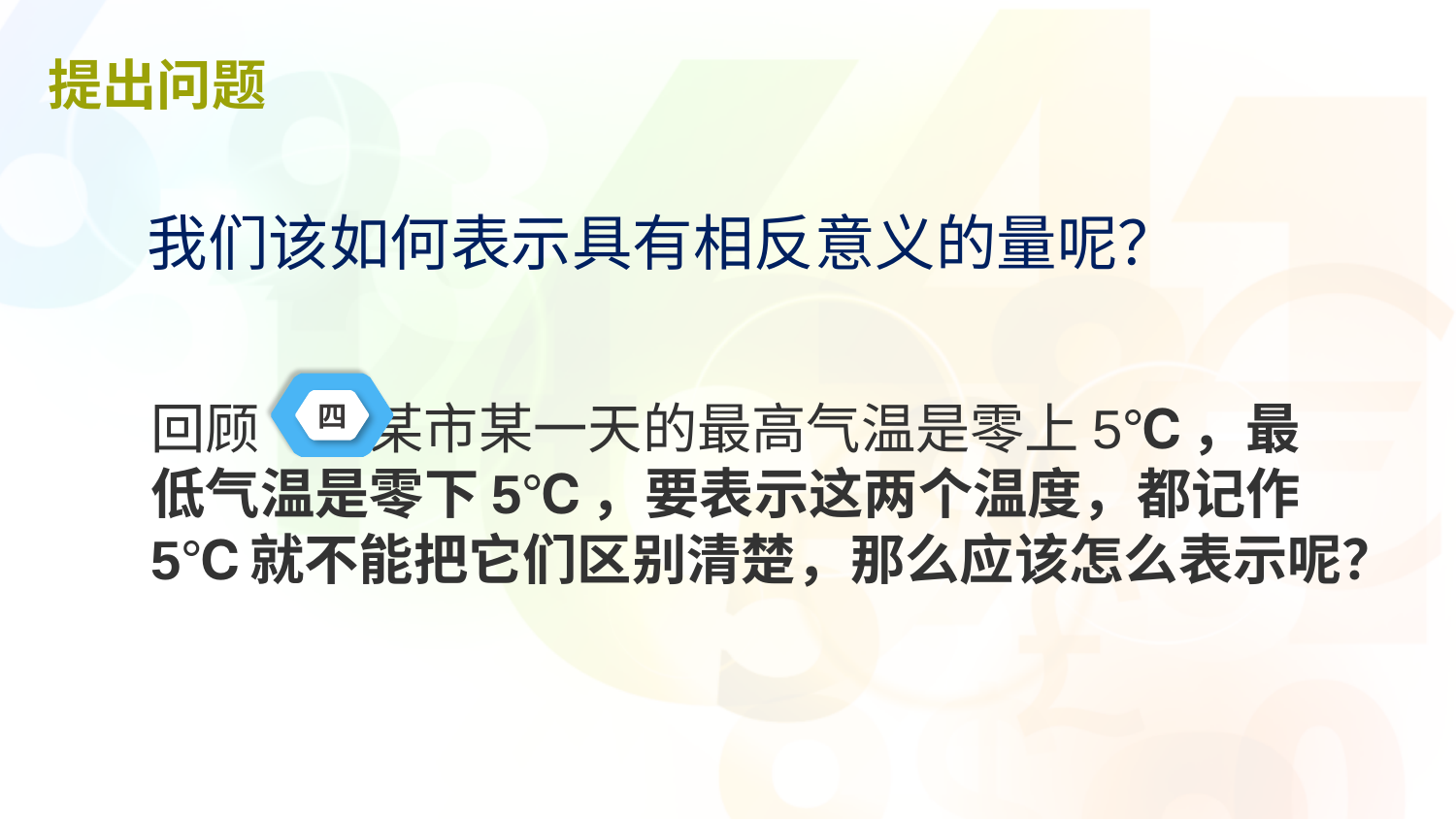

提出问题
我们该如何表示具有相反意义的量呢？

四
回顾         某市某一天的最高气温是零上5℃，最低气温是零下5℃，要表示这两个温度，都记作5℃就不能把它们区别清楚，那么应该怎么表示呢？